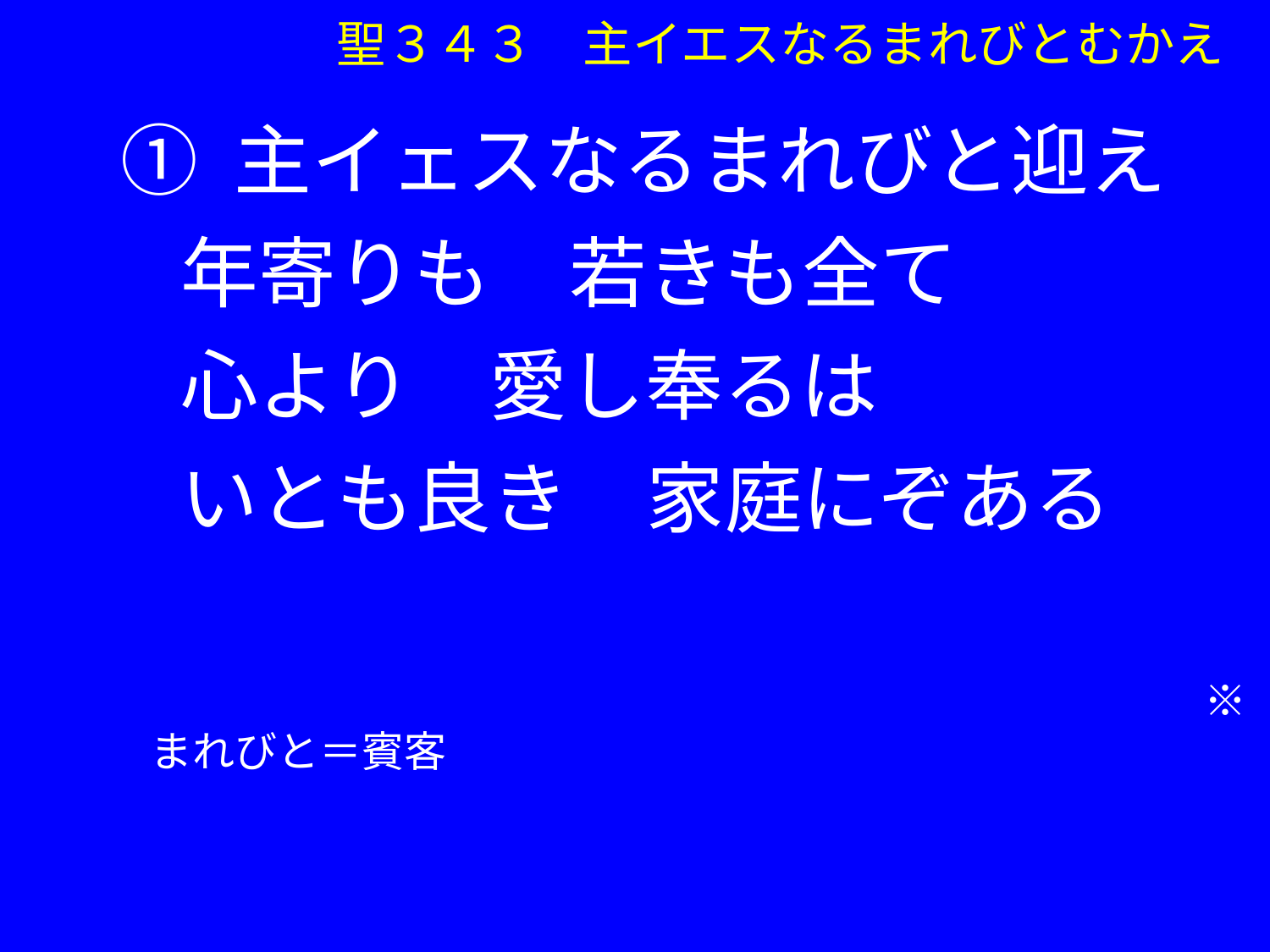

① 主イェスなるまれびと迎え
　年寄りも　若きも全て
　心より　愛し奉るは
　いとも良き　家庭にぞある

　　　　　　　　　　　　　　　　　　　　　　　　　　※まれびと＝賓客
聖３４３　主イエスなるまれびとむかえ